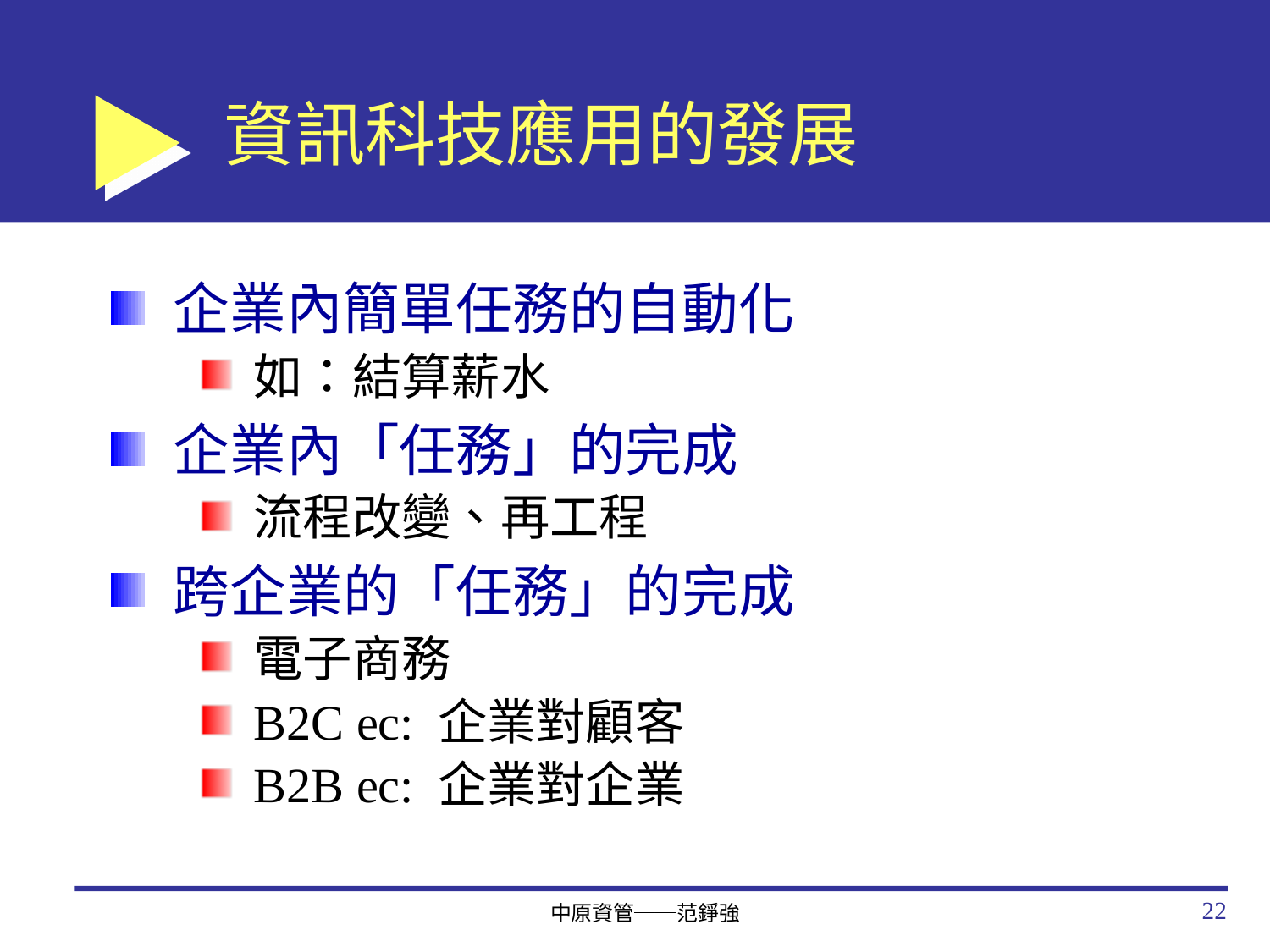

# 資訊科技應用的發展
企業內簡單任務的自動化
如：結算薪水
企業內「任務」的完成
流程改變、再工程
跨企業的「任務」的完成
電子商務
B2C ec: 企業對顧客
B2B ec: 企業對企業
22